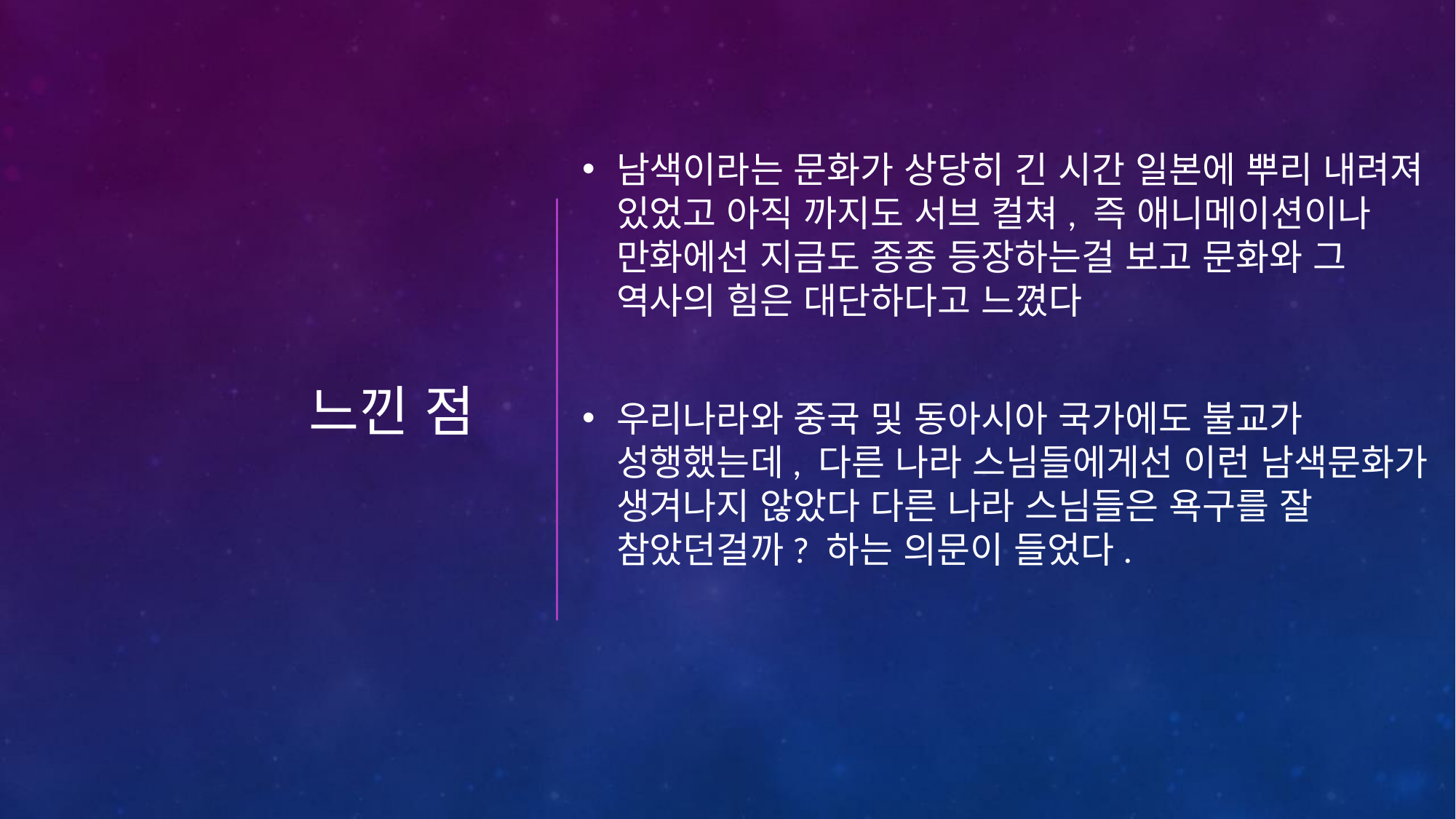

남색이라는 문화가 상당히 긴 시간 일본에 뿌리 내려져 있었고 아직 까지도 서브 컬쳐, 즉 애니메이션이나 만화에선 지금도 종종 등장하는걸 보고 문화와 그 역사의 힘은 대단하다고 느꼈다

우리나라와 중국 및 동아시아 국가에도 불교가 성행했는데, 다른 나라 스님들에게선 이런 남색문화가 생겨나지 않았다 다른 나라 스님들은 욕구를 잘 참았던걸까? 하는 의문이 들었다.

# 느낀 점